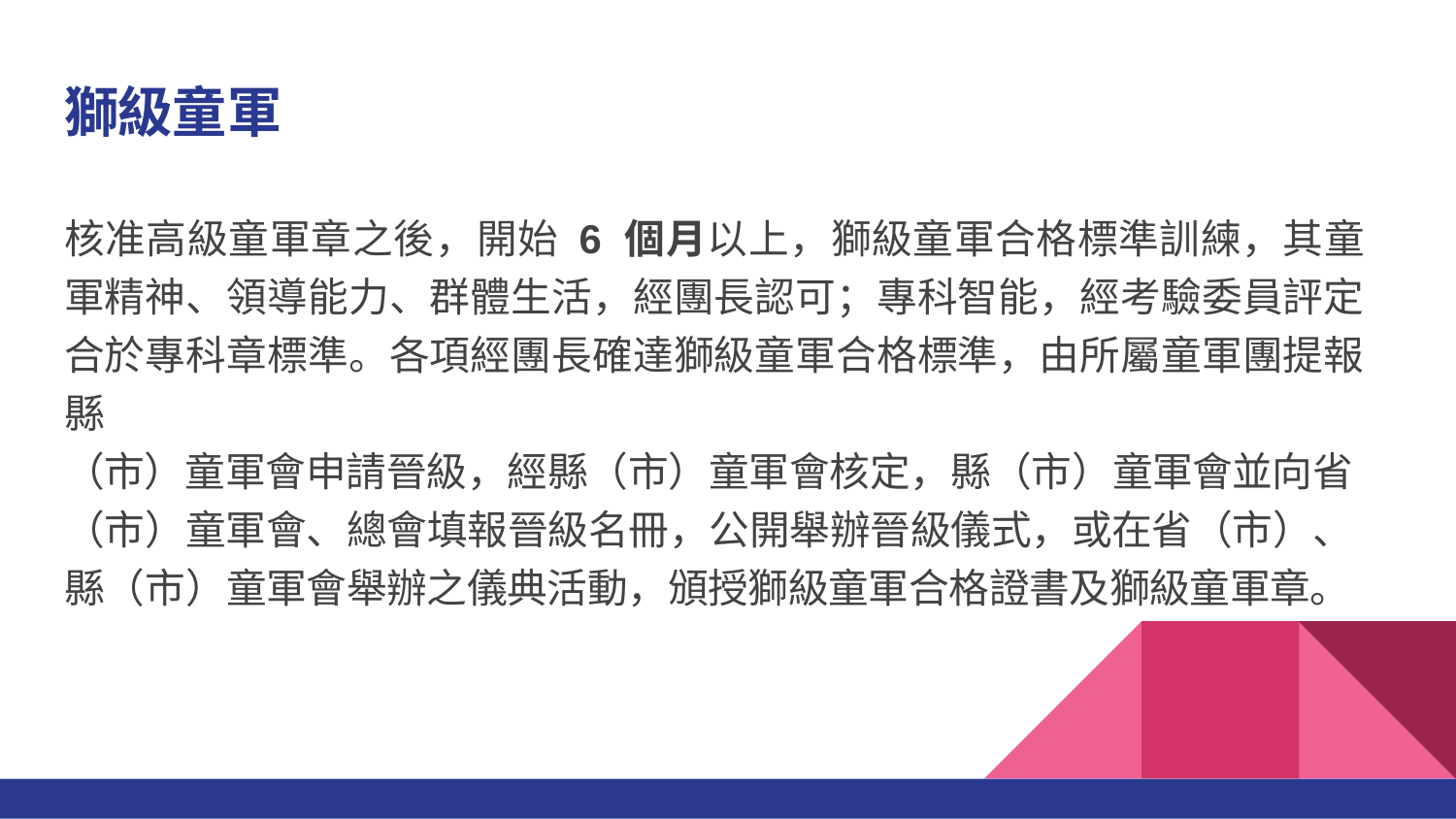

# 獅級童軍
核准高級童軍章之後，開始 6 個月以上，獅級童軍合格標準訓練，其童軍精神、領導能力、群體生活，經團長認可；專科智能，經考驗委員評定合於專科章標準。各項經團長確達獅級童軍合格標準，由所屬童軍團提報縣
（市）童軍會申請晉級，經縣（市）童軍會核定，縣（市）童軍會並向省
（市）童軍會、總會填報晉級名冊，公開舉辦晉級儀式，或在省（市）、縣（市）童軍會舉辦之儀典活動，頒授獅級童軍合格證書及獅級童軍章。